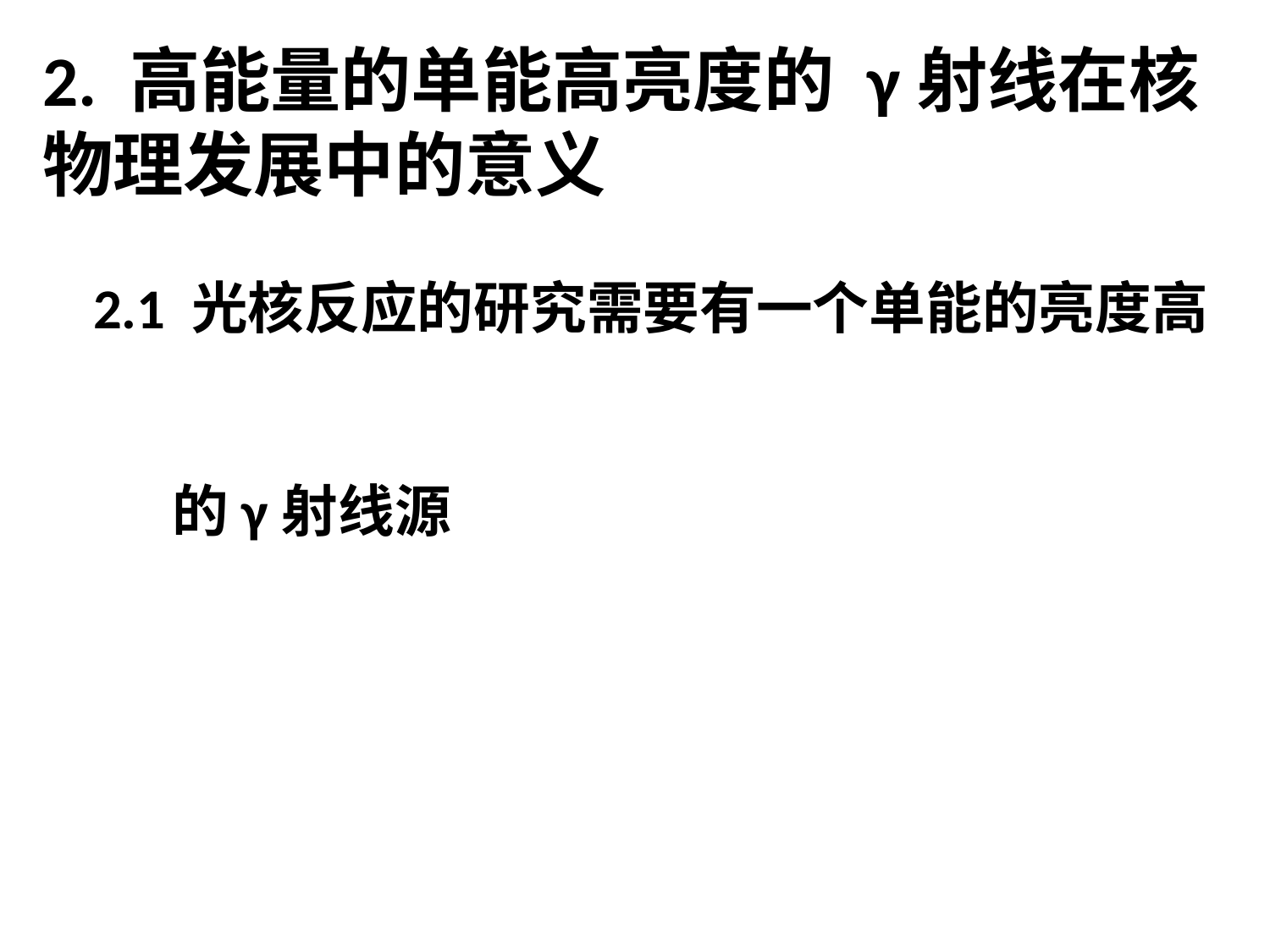

2. 高能量的单能高亮度的 γ射线在核物理发展中的意义

    2.1 光核反应的研究需要有一个单能的亮度高

         的γ射线源